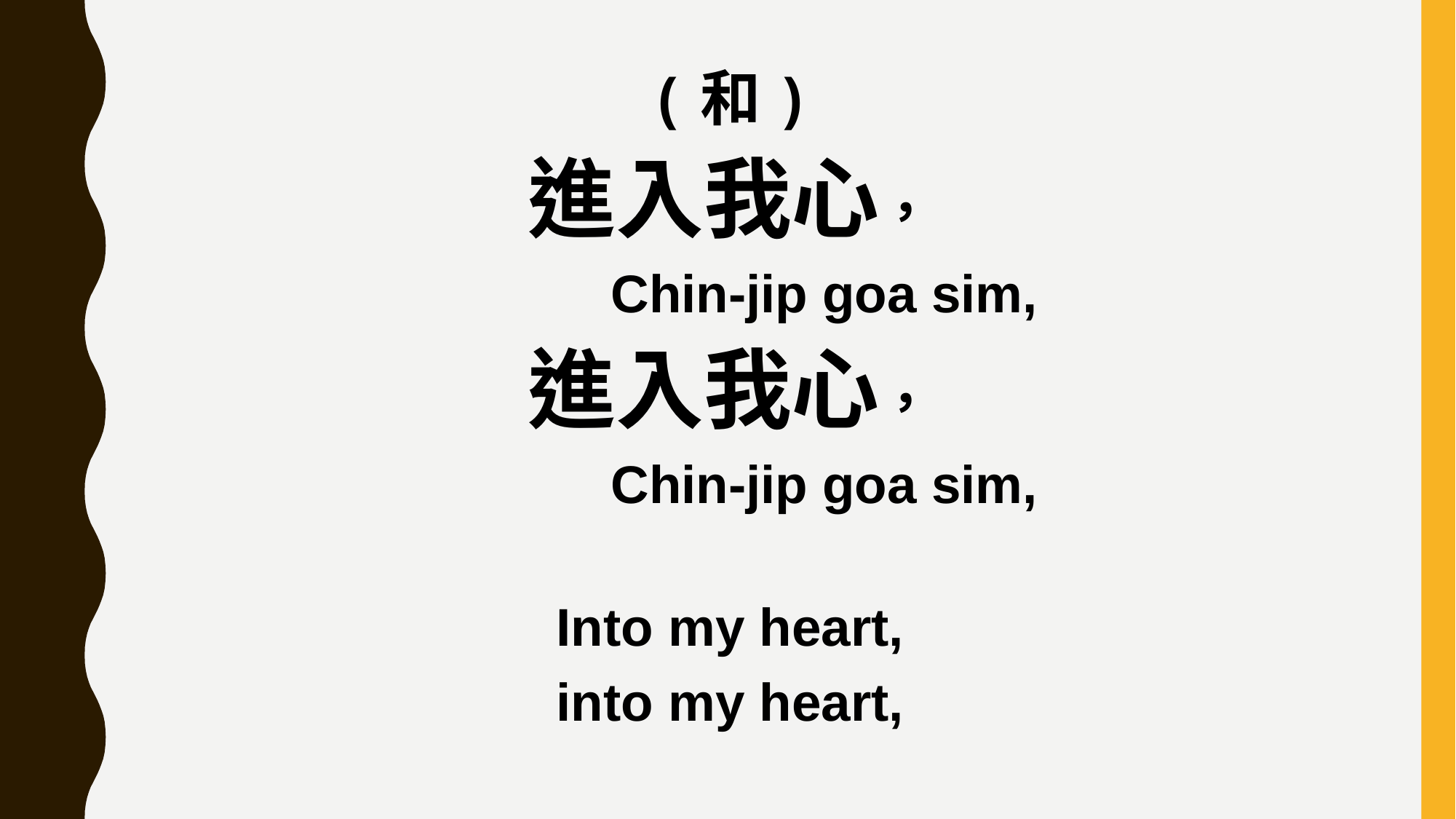

(和)
進入我心，
                            Chin-jip goa sim,
進入我心，
                            Chin-jip goa sim,

Into my heart,
into my heart,